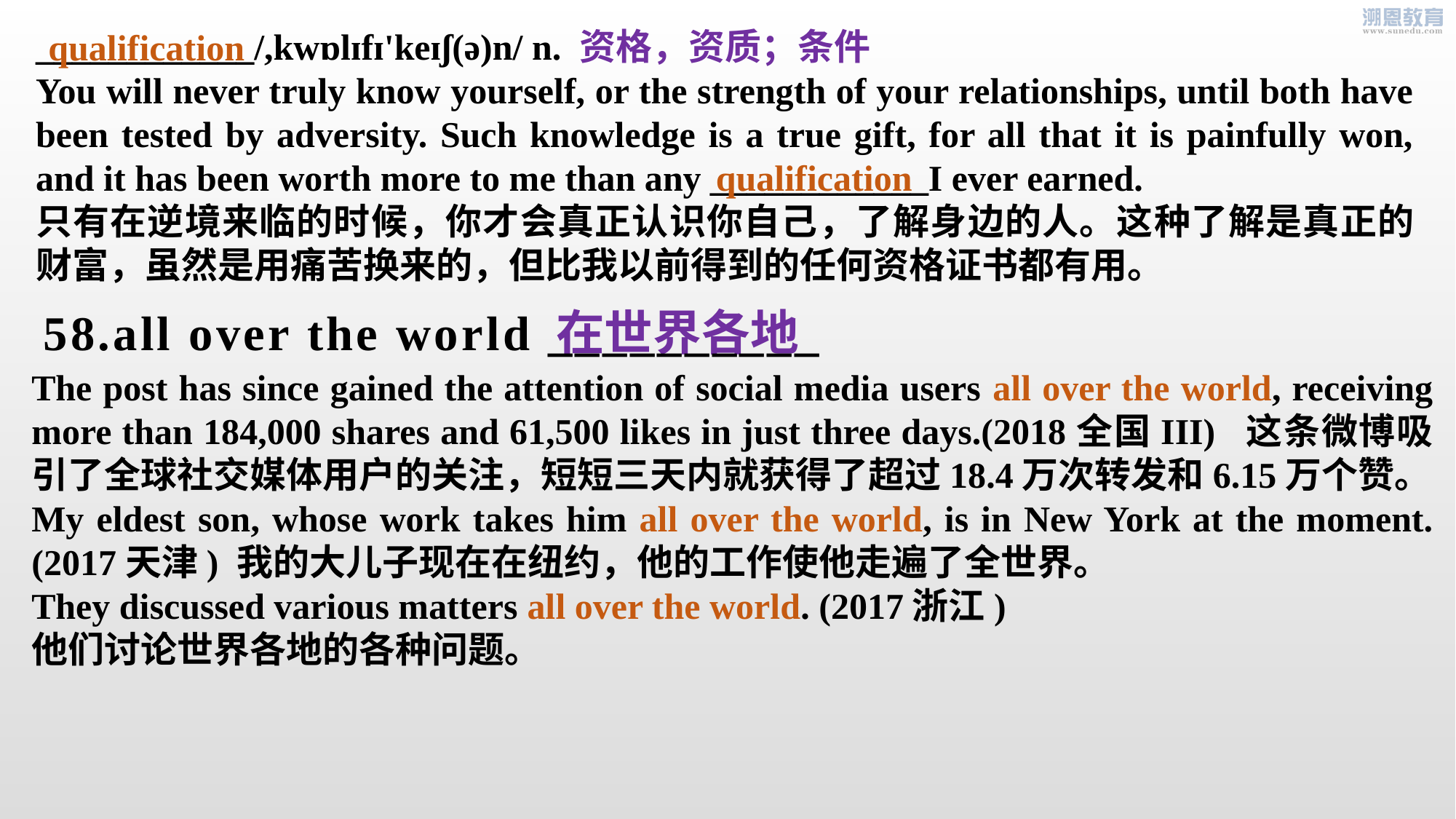

____________/,kwɒlɪfɪ'keɪʃ(ə)n/ n. 资格，资质；条件
You will never truly know yourself, or the strength of your relationships, until both have been tested by adversity. Such knowledge is a true gift, for all that it is painfully won, and it has been worth more to me than any ____________I ever earned.
只有在逆境来临的时候，你才会真正认识你自己，了解身边的人。这种了解是真正的财富，虽然是用痛苦换来的，但比我以前得到的任何资格证书都有用。
qualification
qualification
58.all over the world __________
在世界各地
The post has since gained the attention of social media users all over the world, receiving more than 184,000 shares and 61,500 likes in just three days.(2018全国III)  这条微博吸引了全球社交媒体用户的关注，短短三天内就获得了超过18.4万次转发和6.15万个赞。
My eldest son, whose work takes him all over the world, is in New York at the moment.(2017天津) 我的大儿子现在在纽约，他的工作使他走遍了全世界。
They discussed various matters all over the world. (2017浙江)
他们讨论世界各地的各种问题。